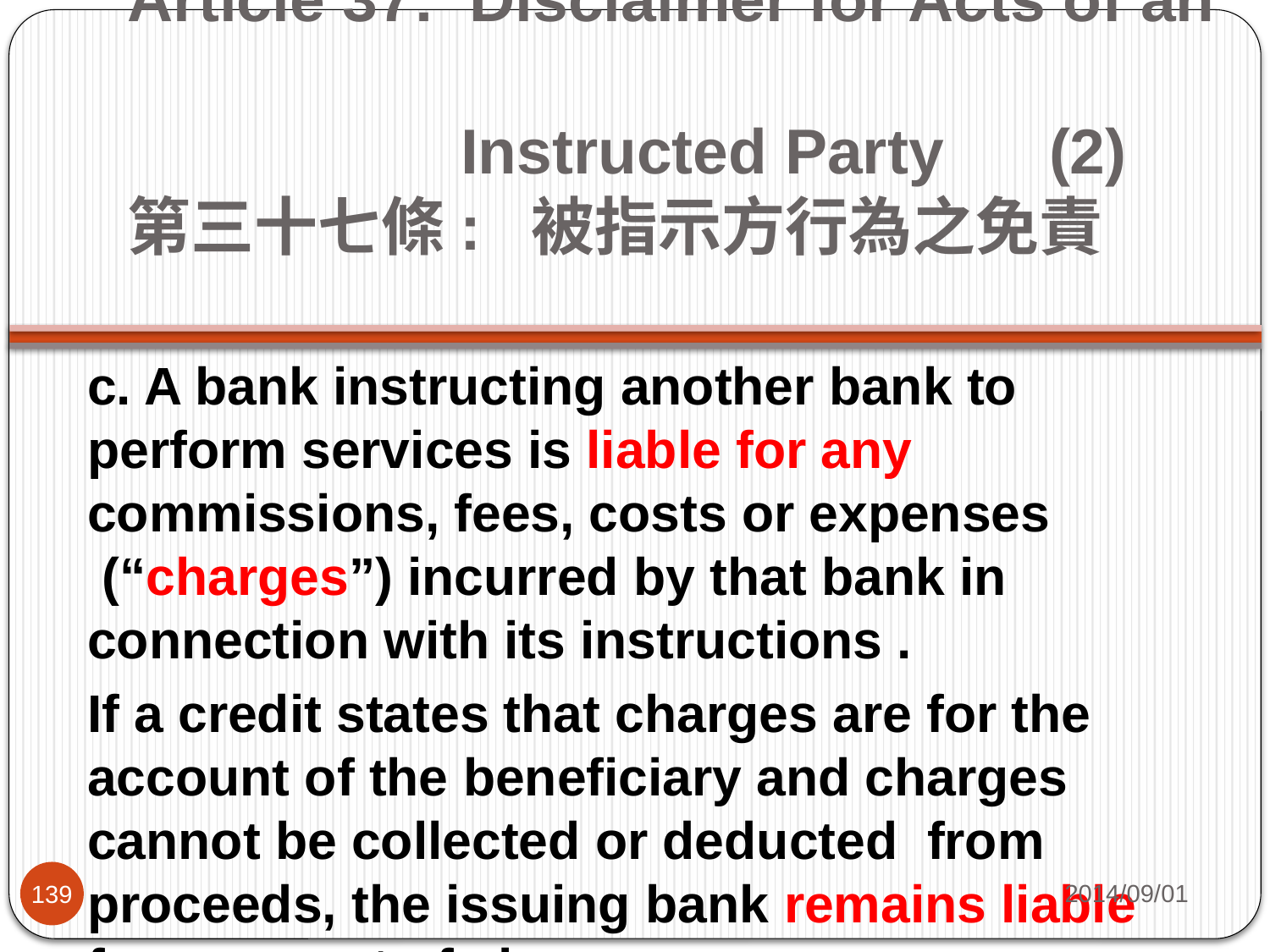

# Article 37:  Disclaimer for Acts of an Instructed Party      (2)   第三十七條:  被指示方行為之免責
c. A bank instructing another bank to perform services is liable for any commissions, fees, costs or expenses  (“charges”) incurred by that bank in connection with its instructions .
If a credit states that charges are for the account of the beneficiary and charges cannot be collected or deducted  from proceeds, the issuing bank remains liable for payment of charges.

2014/09/01
139